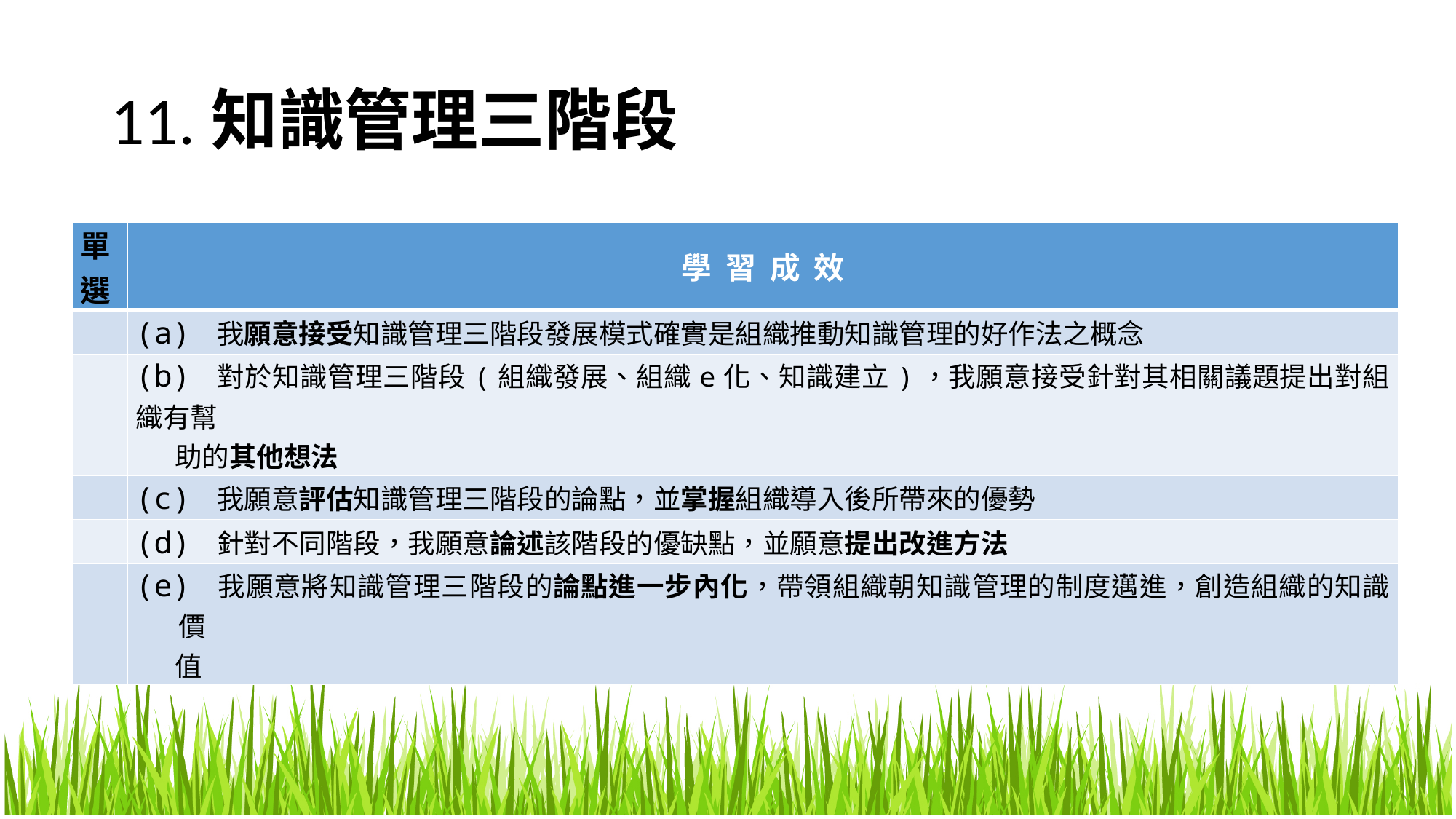

# 11.知識管理三階段
| 單選 | 學 習 成 效 |
| --- | --- |
|  | (a) 我願意接受知識管理三階段發展模式確實是組織推動知識管理的好作法之概念 |
|  | (b) 對於知識管理三階段(組織發展、組織e化、知識建立)，我願意接受針對其相關議題提出對組織有幫 助的其他想法 |
|  | (c) 我願意評估知識管理三階段的論點，並掌握組織導入後所帶來的優勢 |
|  | (d) 針對不同階段，我願意論述該階段的優缺點，並願意提出改進方法 |
|  | (e) 我願意將知識管理三階段的論點進一步內化，帶領組織朝知識管理的制度邁進，創造組織的知識價 值 |